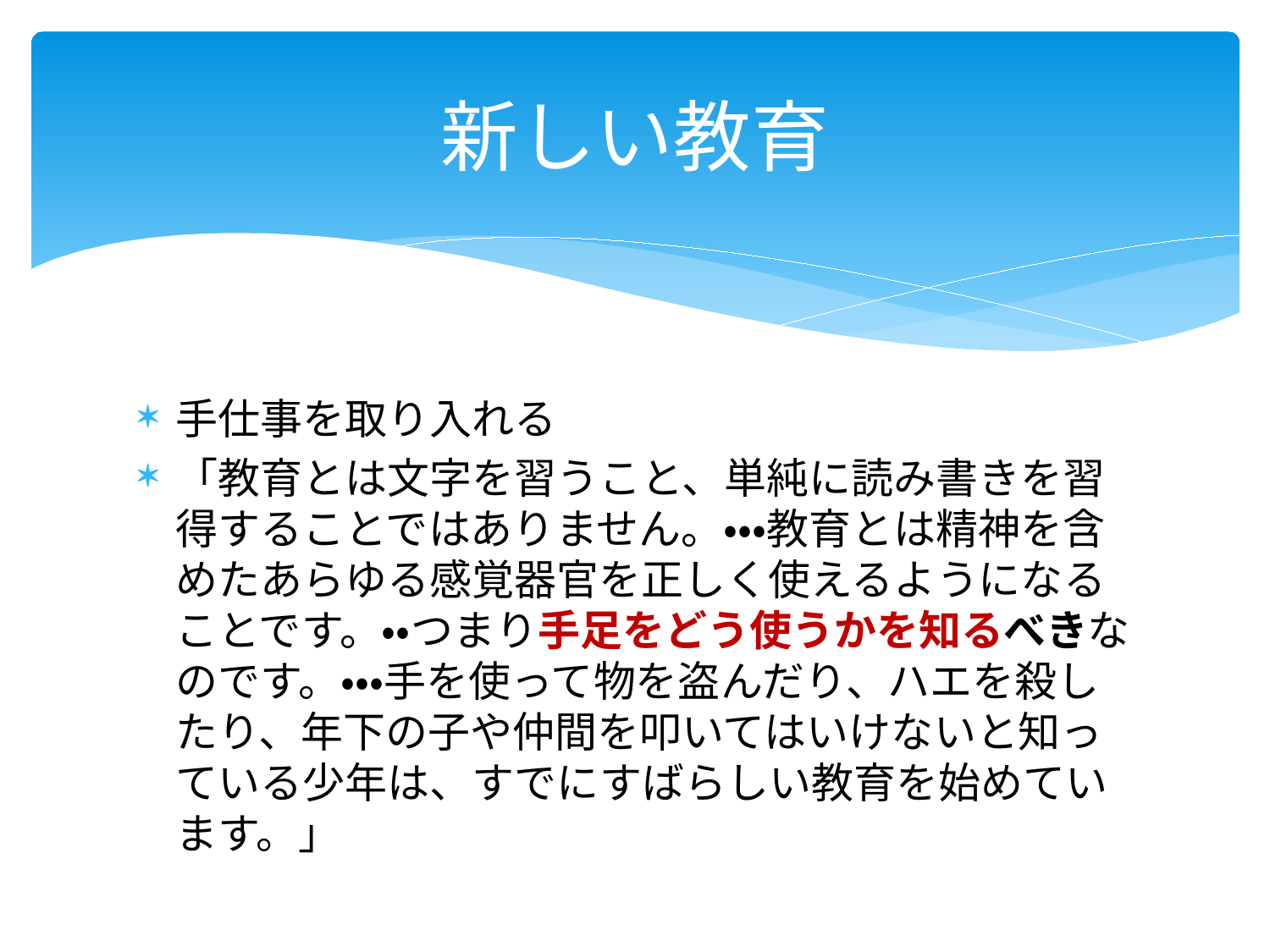

# 新しい教育
手仕事を取り入れる
「教育とは文字を習うこと、単純に読み書きを習得することではありません。・・・教育とは精神を含めたあらゆる感覚器官を正しく使えるようになることです。・・つまり手足をどう使うかを知るべきなのです。・・・手を使って物を盗んだり、ハエを殺したり、年下の子や仲間を叩いてはいけないと知っている少年は、すでにすばらしい教育を始めています。」